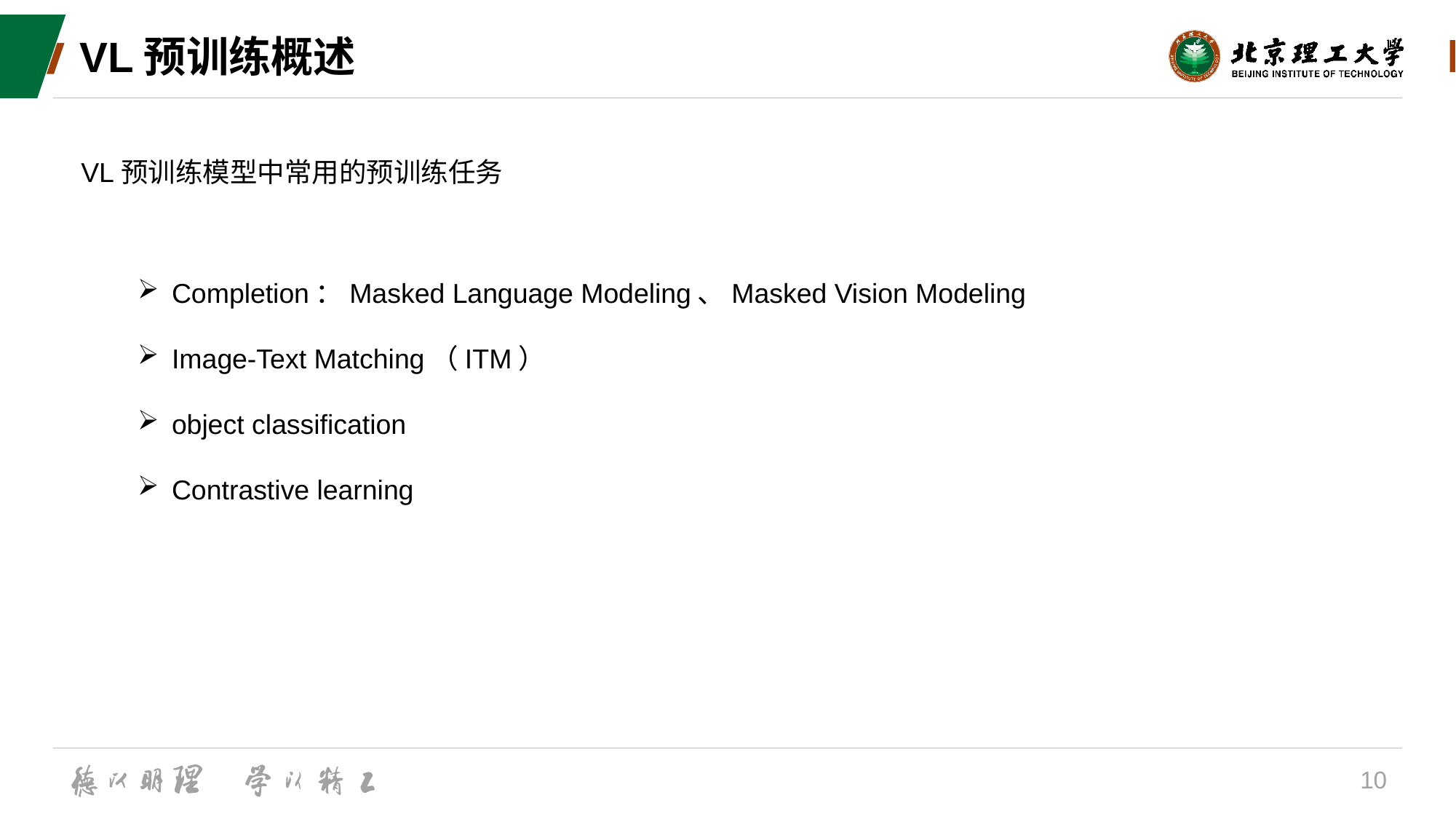

# VL预训练概述
VL预训练模型中常用的预训练任务
Completion：Masked Language Modeling、Masked Vision Modeling

Image-Text Matching（ITM）

object classification

Contrastive learning